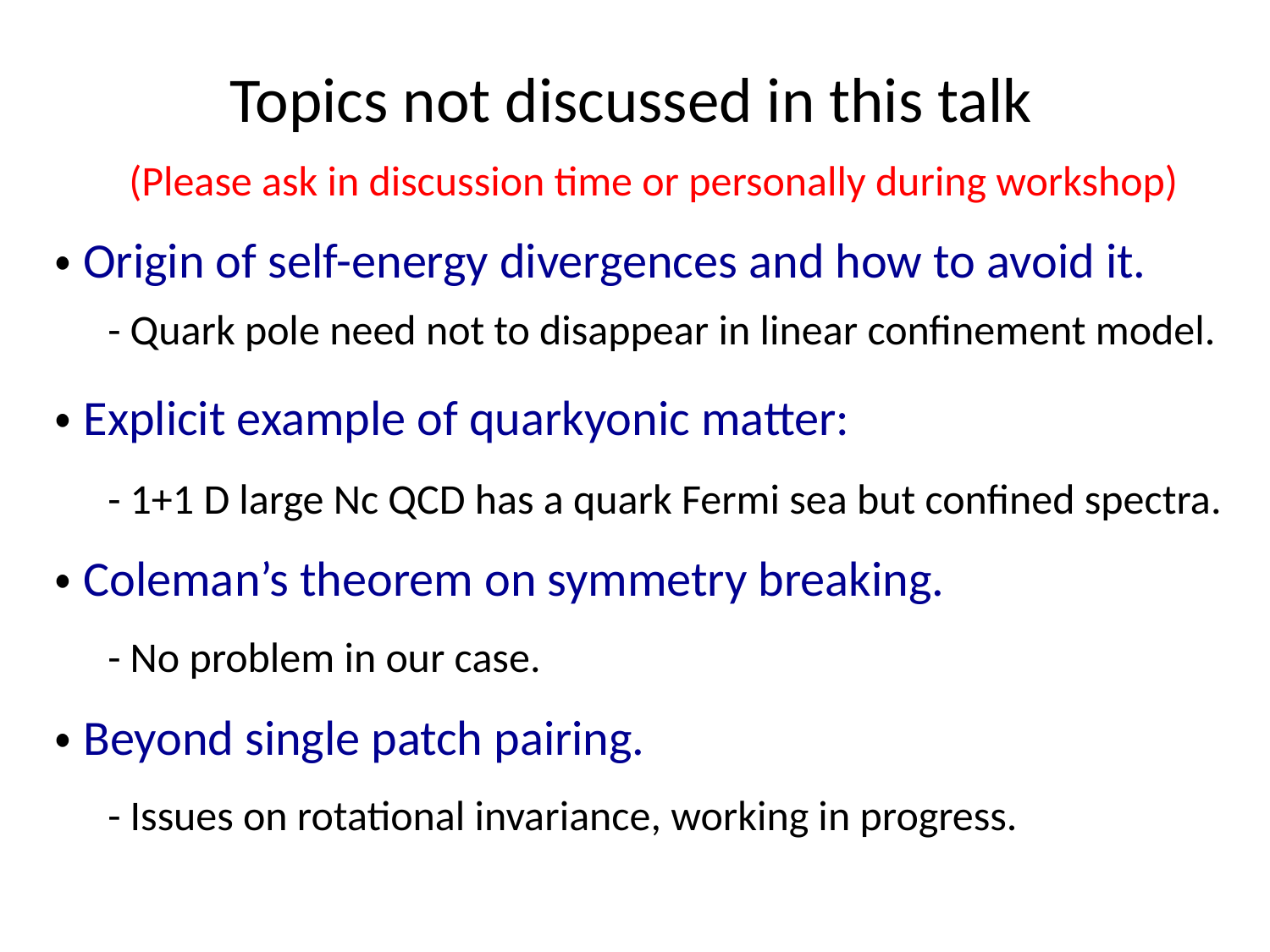

Topics not discussed in this talk
(Please ask in discussion time or personally during workshop)
・Origin of self-energy divergences and how to avoid it.
- Quark pole need not to disappear in linear confinement model.
・Explicit example of quarkyonic matter:
- 1+1 D large Nc QCD has a quark Fermi sea but confined spectra.
・Coleman’s theorem on symmetry breaking.
- No problem in our case.
・Beyond single patch pairing.
- Issues on rotational invariance, working in progress.